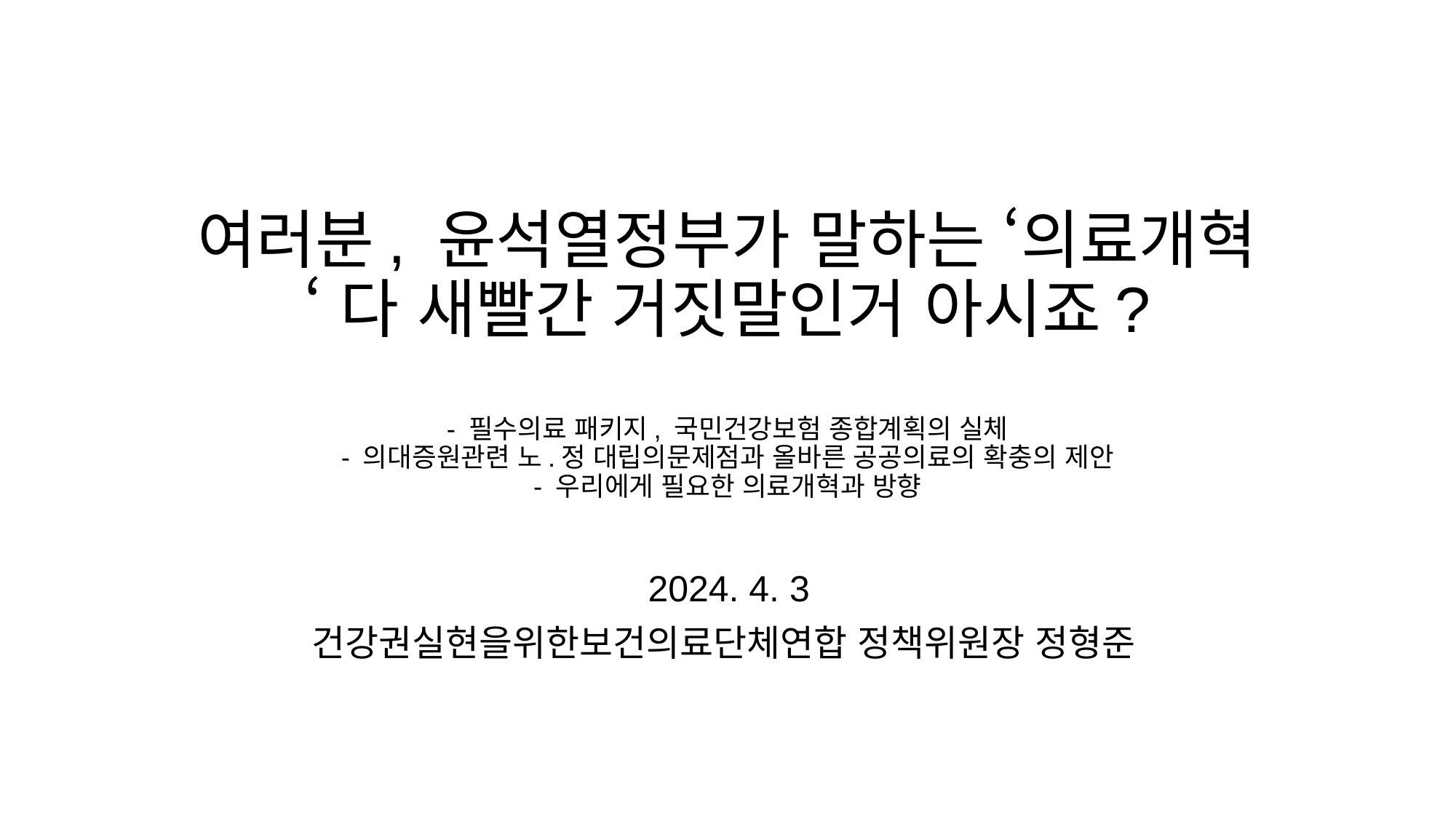

# 여러분, 윤석열정부가 말하는 ‘의료개혁‘ 다 새빨간 거짓말인거 아시죠? - 필수의료 패키지, 국민건강보험 종합계획의 실체 - 의대증원관련 노.정 대립의문제점과 올바른 공공의료의 확충의 제안 - 우리에게 필요한 의료개혁과 방향
2024. 4. 3
건강권실현을위한보건의료단체연합 정책위원장 정형준